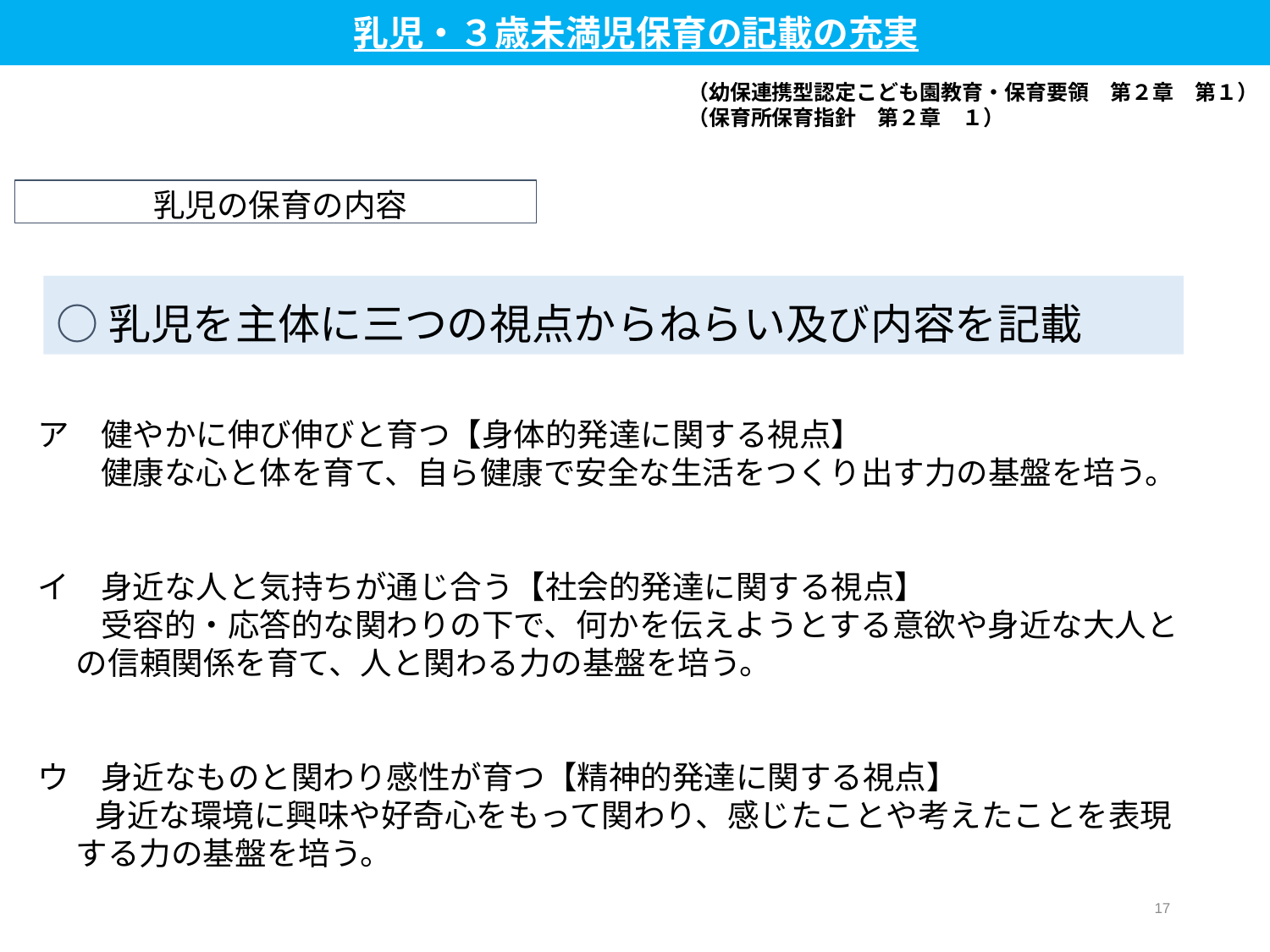

乳児・３歳未満児保育の記載の充実
（幼保連携型認定こども園教育・保育要領　第２章　第１）
（保育所保育指針　第２章　１）
乳児の保育の内容

ア　健やかに伸び伸びと育つ【身体的発達に関する視点】
　　健康な心と体を育て、自ら健康で安全な生活をつくり出す力の基盤を培う。

イ　身近な人と気持ちが通じ合う【社会的発達に関する視点】
　　受容的・応答的な関わりの下で、何かを伝えようとする意欲や身近な大人と
 　の信頼関係を育て、人と関わる力の基盤を培う。

ウ　身近なものと関わり感性が育つ【精神的発達に関する視点】
       身近な環境に興味や好奇心をもって関わり、感じたことや考えたことを表現
 　する力の基盤を培う。
○乳児を主体に三つの視点からねらい及び内容を記載
17